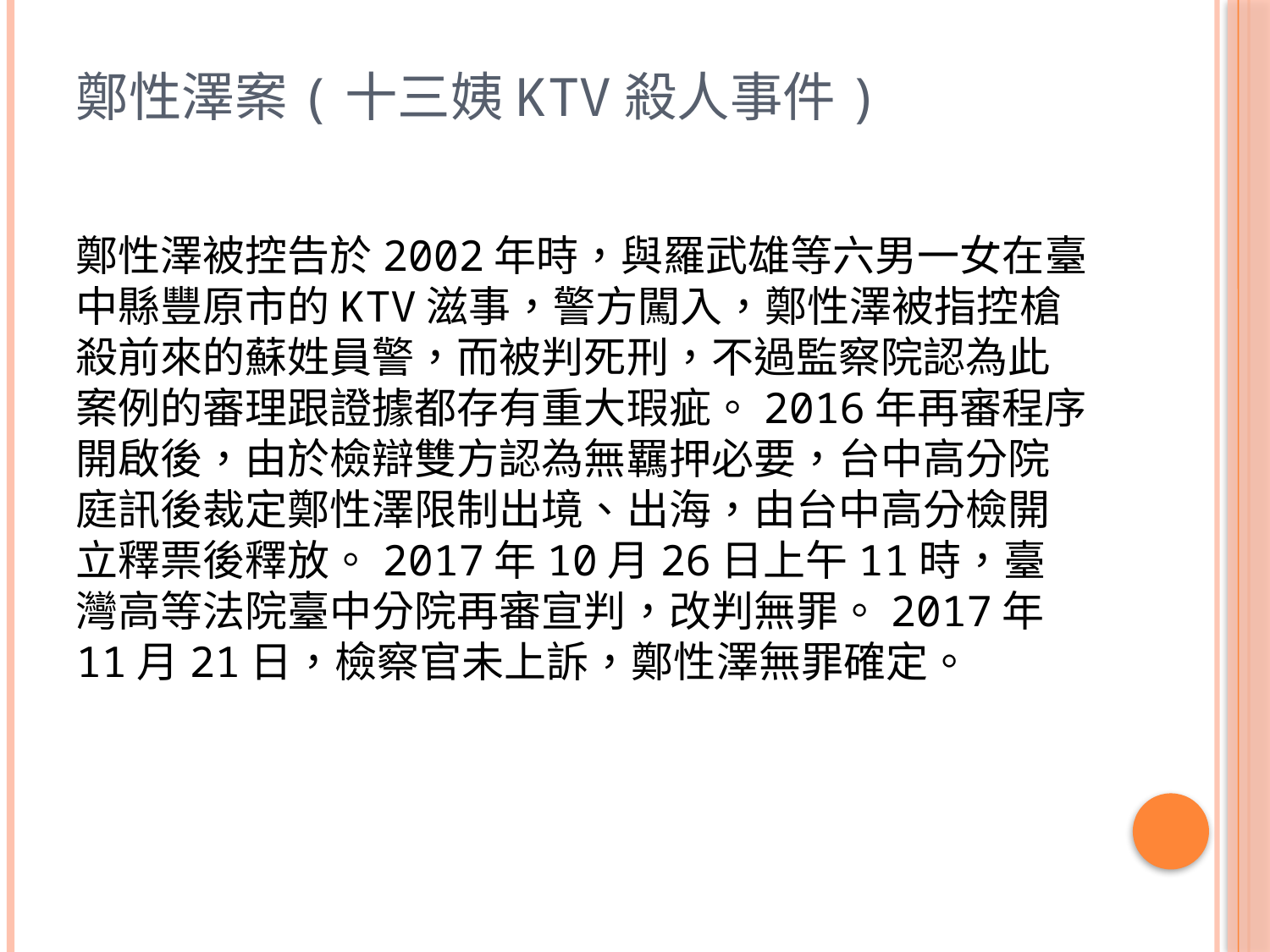

# 鄭性澤案(十三姨ktv殺人事件)
鄭性澤被控告於2002年時，與羅武雄等六男一女在臺中縣豐原市的KTV滋事，警方闖入，鄭性澤被指控槍殺前來的蘇姓員警，而被判死刑，不過監察院認為此案例的審理跟證據都存有重大瑕疵。2016年再審程序開啟後，由於檢辯雙方認為無羈押必要，台中高分院庭訊後裁定鄭性澤限制出境、出海，由台中高分檢開立釋票後釋放。2017年10月26日上午11時，臺灣高等法院臺中分院再審宣判，改判無罪。2017年11月21日，檢察官未上訴，鄭性澤無罪確定。